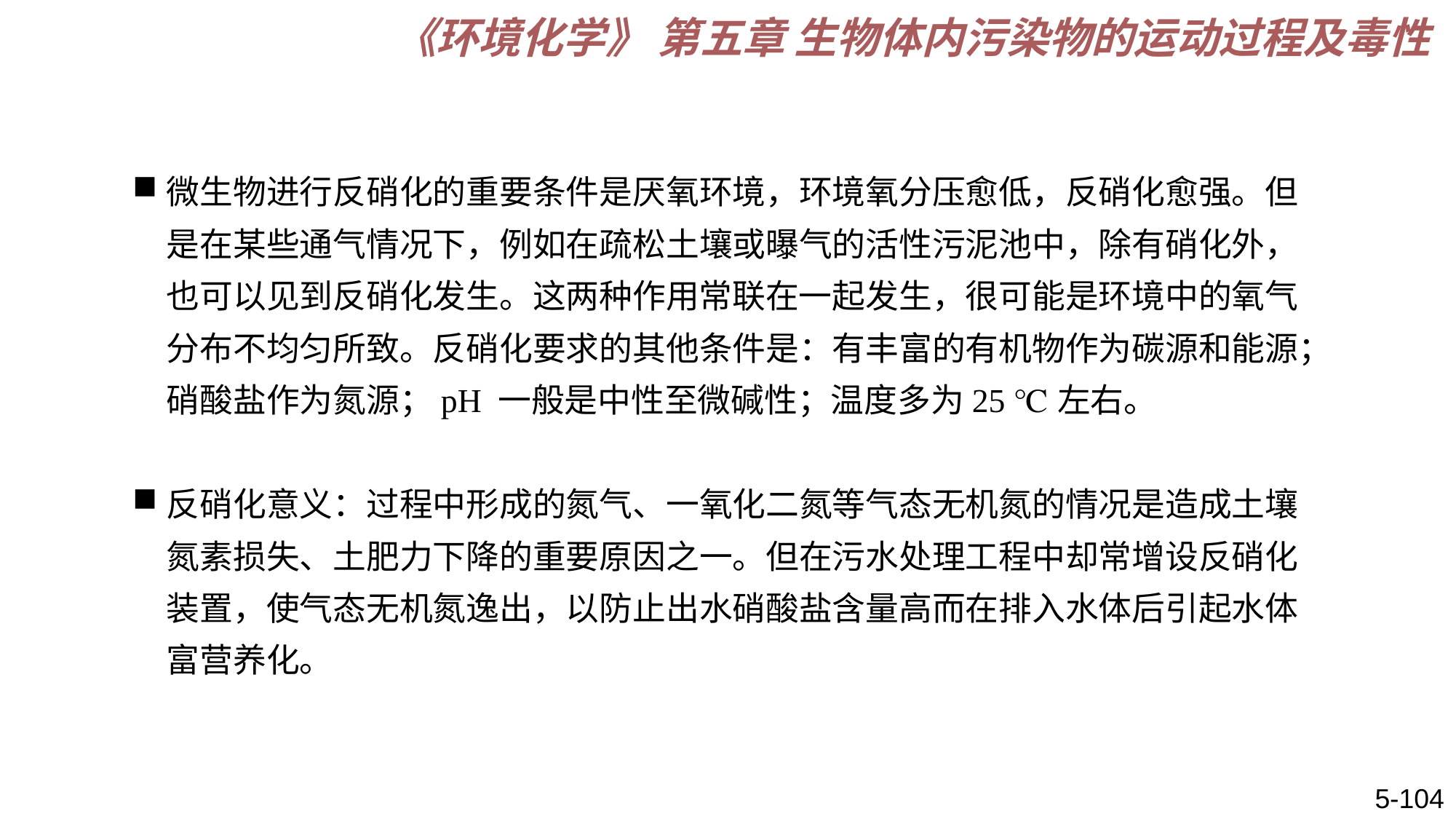

《环境化学》 第五章 生物体内污染物的运动过程及毒性
微生物进行反硝化的重要条件是厌氧环境，环境氧分压愈低，反硝化愈强。但是在某些通气情况下，例如在疏松土壤或曝气的活性污泥池中，除有硝化外，也可以见到反硝化发生。这两种作用常联在一起发生，很可能是环境中的氧气分布不均匀所致。反硝化要求的其他条件是：有丰富的有机物作为碳源和能源；硝酸盐作为氮源；pH 一般是中性至微碱性；温度多为25 ℃左右。

反硝化意义：过程中形成的氮气、一氧化二氮等气态无机氮的情况是造成土壤氮素损失、土肥力下降的重要原因之一。但在污水处理工程中却常增设反硝化装置，使气态无机氮逸出，以防止出水硝酸盐含量高而在排入水体后引起水体富营养化。
5-104